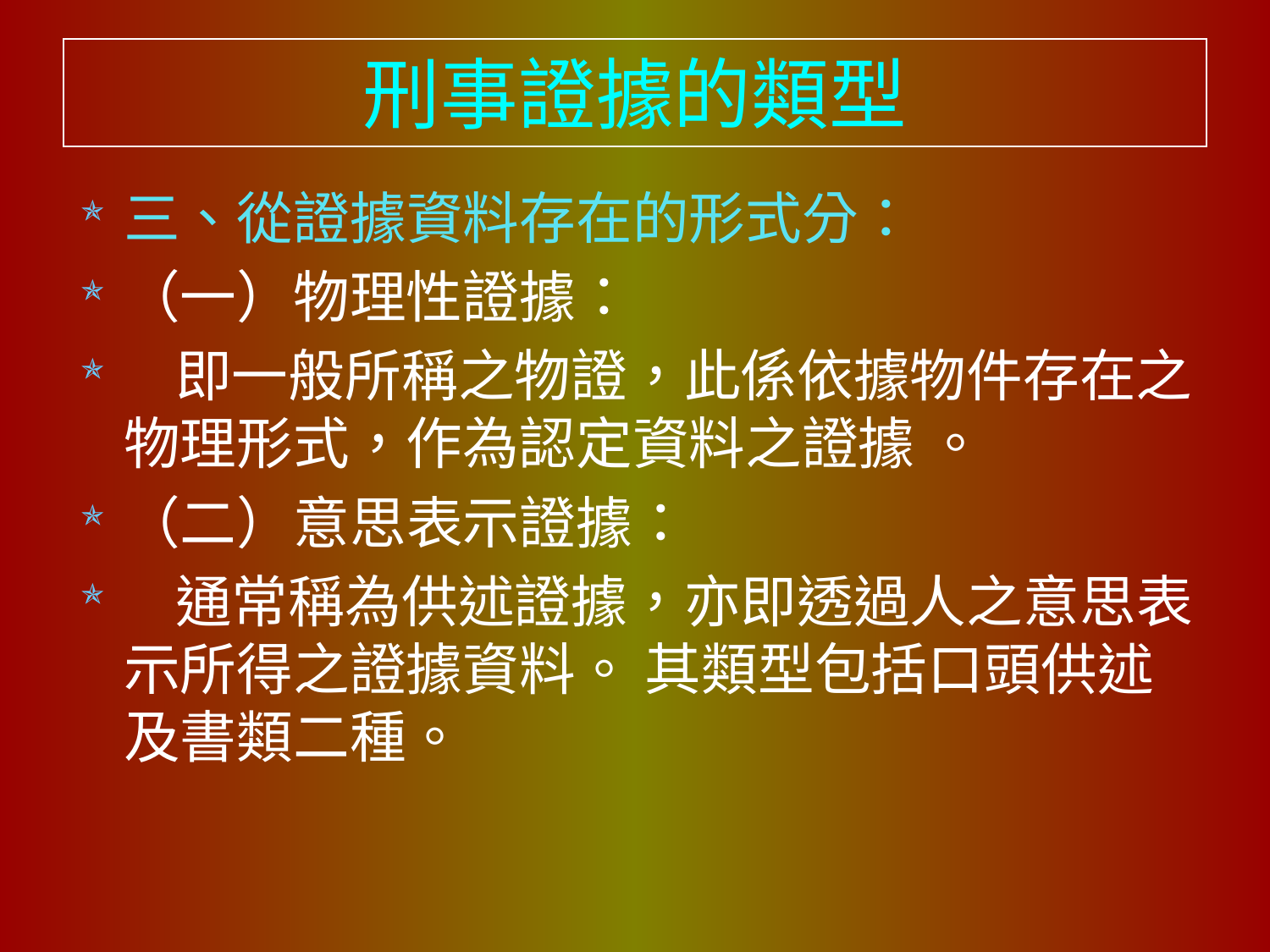

# 刑事證據的類型
三、從證據資料存在的形式分：
（一）物理性證據：
   即一般所稱之物證，此係依據物件存在之物理形式，作為認定資料之證據 。
（二）意思表示證據：
   通常稱為供述證據，亦即透過人之意思表示所得之證據資料。 其類型包括口頭供述及書類二種。